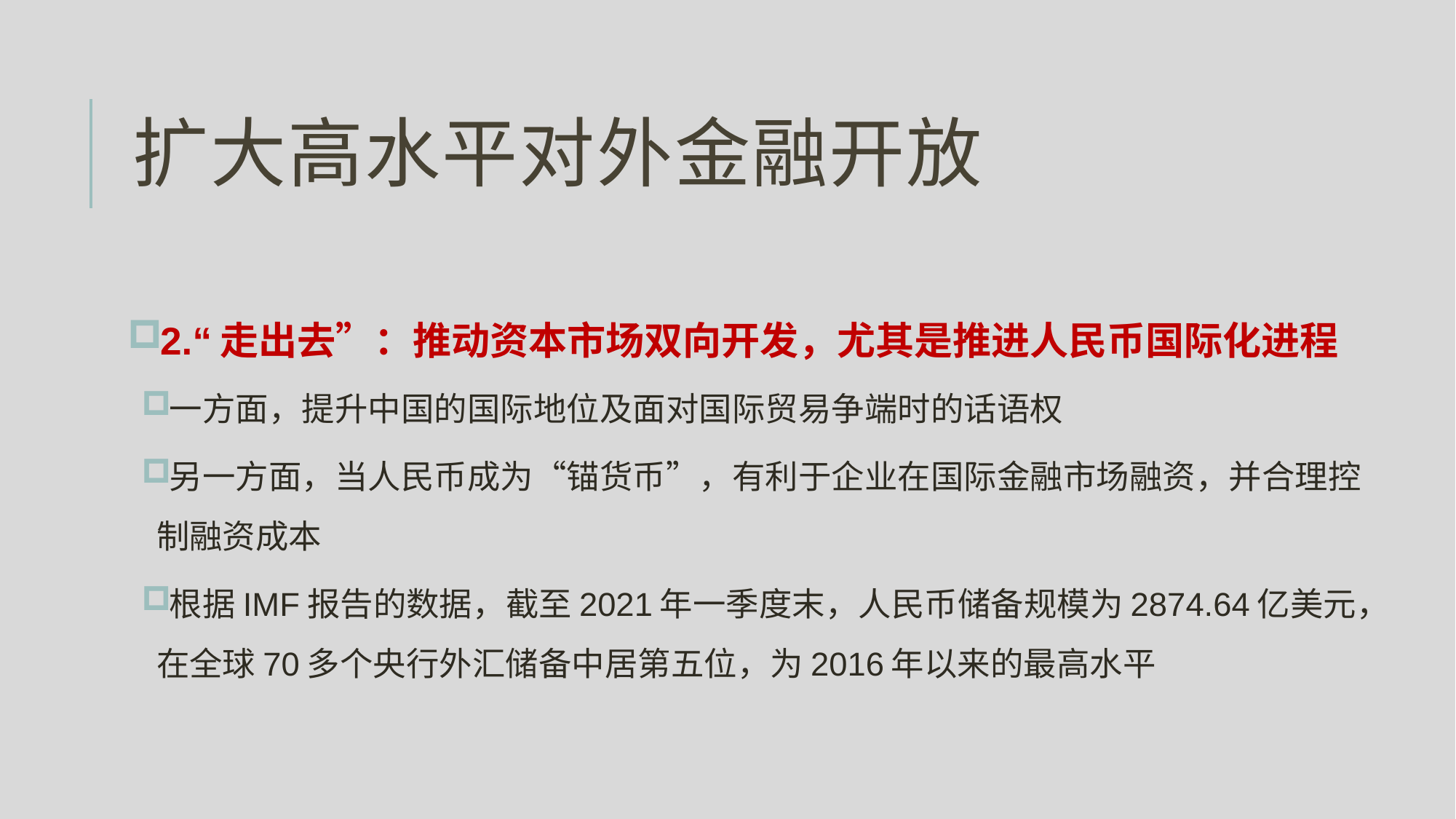

# 扩大高水平对外金融开放
2.“走出去”：推动资本市场双向开发，尤其是推进人民币国际化进程
一方面，提升中国的国际地位及面对国际贸易争端时的话语权
另一方面，当人民币成为“锚货币”，有利于企业在国际金融市场融资，并合理控制融资成本
根据IMF报告的数据，截至2021年一季度末，人民币储备规模为2874.64亿美元，在全球70多个央行外汇储备中居第五位，为2016年以来的最高水平